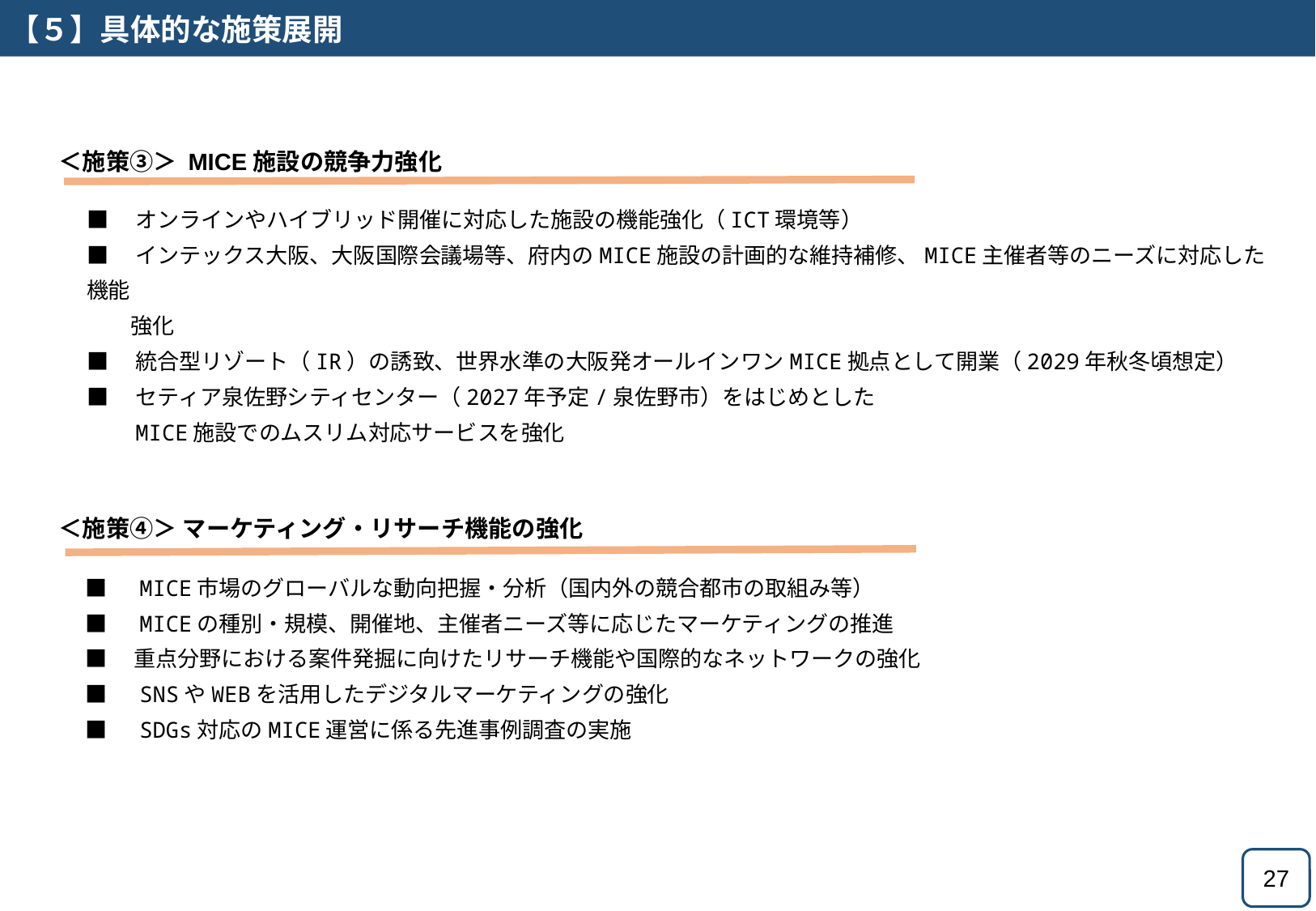

【５】具体的な施策展開
＜施策③＞ MICE施設の競争力強化
■　オンラインやハイブリッド開催に対応した施設の機能強化（ICT環境等）
■　インテックス大阪、大阪国際会議場等、府内のMICE施設の計画的な維持補修、MICE主催者等のニーズに対応した機能
　　強化
■　統合型リゾート（IR）の誘致、世界水準の大阪発オールインワンMICE拠点として開業（2029年秋冬頃想定）
■　セティア泉佐野シティセンター（2027年予定/泉佐野市）をはじめとした
　　MICE施設でのムスリム対応サービスを強化
＜施策④＞ マーケティング・リサーチ機能の強化
■　MICE市場のグローバルな動向把握・分析（国内外の競合都市の取組み等）
■　MICEの種別・規模、開催地、主催者ニーズ等に応じたマーケティングの推進
■　重点分野における案件発掘に向けたリサーチ機能や国際的なネットワークの強化
■　SNSやWEBを活用したデジタルマーケティングの強化
■　SDGs対応のMICE運営に係る先進事例調査の実施
27